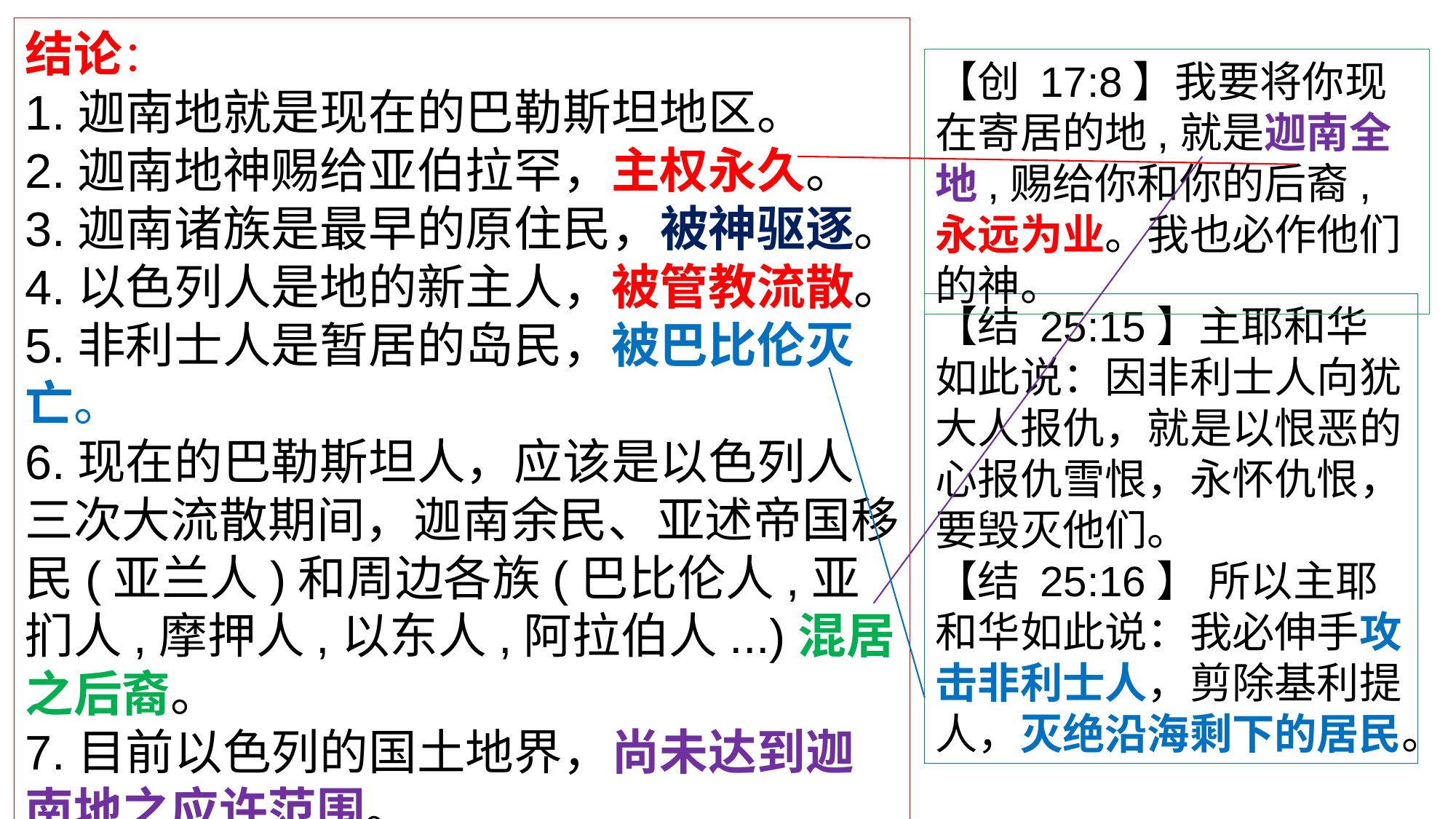

结论：
1.迦南地就是现在的巴勒斯坦地区。
2.迦南地神赐给亚伯拉罕，主权永久。
3.迦南诸族是最早的原住民，被神驱逐。
4.以色列人是地的新主人，被管教流散。
5.非利士人是暂居的岛民，被巴比伦灭亡。
6.现在的巴勒斯坦人，应该是以色列人三次大流散期间，迦南余民、亚述帝国移民(亚兰人)和周边各族(巴比伦人,亚扪人,摩押人,以东人,阿拉伯人...)混居之后裔。
7.目前以色列的国土地界，尚未达到迦南地之应许范围。
8.神招聚回归，是有条件的。
【创 17:8】我要将你现在寄居的地,就是迦南全地,赐给你和你的后裔,永远为业。我也必作他们的神。
【结 25:15】主耶和华如此说：因非利士人向犹大人报仇，就是以恨恶的心报仇雪恨，永怀仇恨，要毁灭他们。
【结 25:16】 所以主耶和华如此说：我必伸手攻击非利士人，剪除基利提人，灭绝沿海剩下的居民。